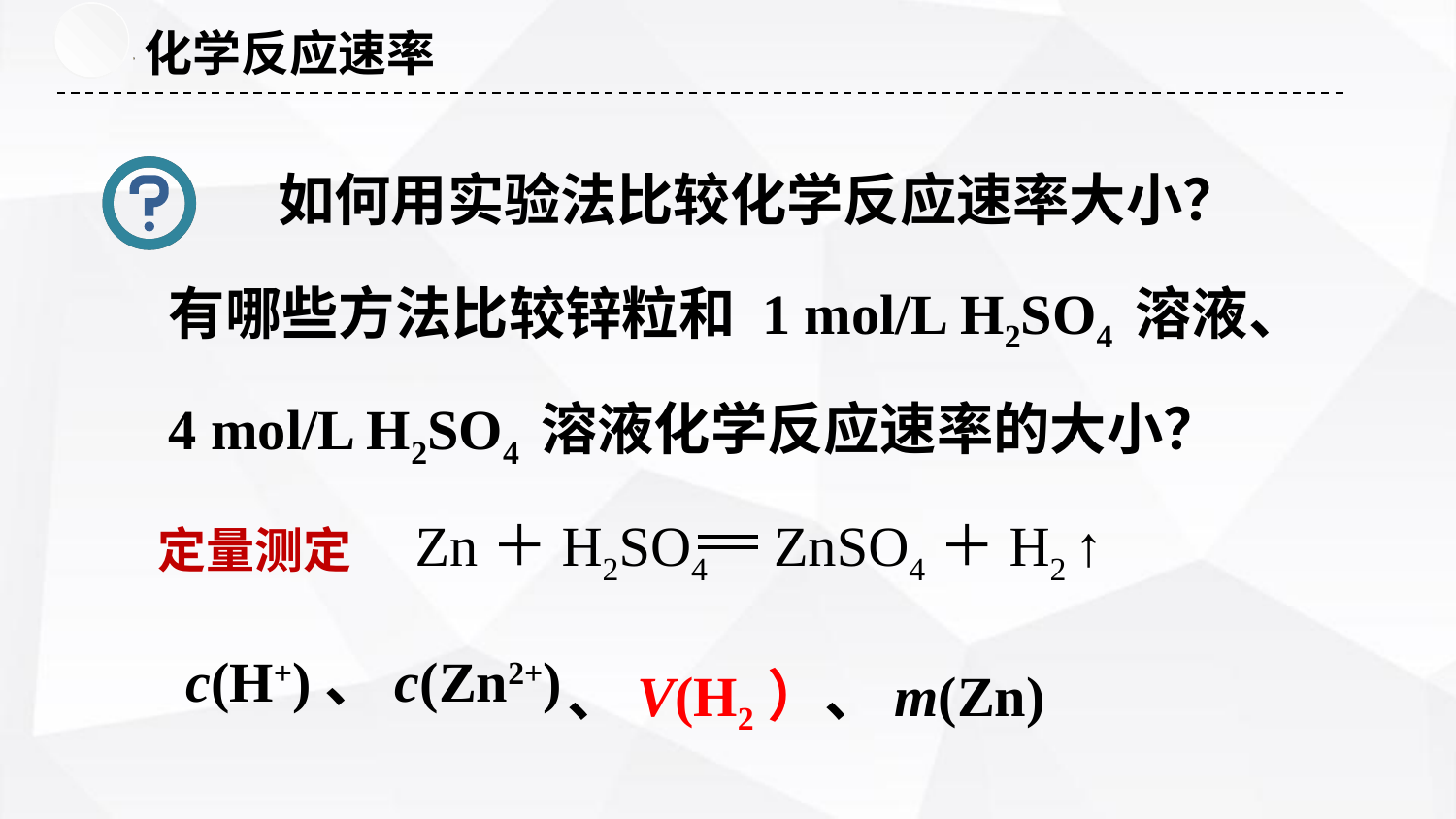

化学反应速率
#

如何用实验法比较化学反应速率大小？
有哪些方法比较锌粒和 1 mol/L H2SO4 溶液、4 mol/L H2SO4 溶液化学反应速率的大小？
定量测定
Zn＋H2SO4        ZnSO4＋H2 ↑
、V(H2）、m(Zn)
c(H+)、c(Zn2+)